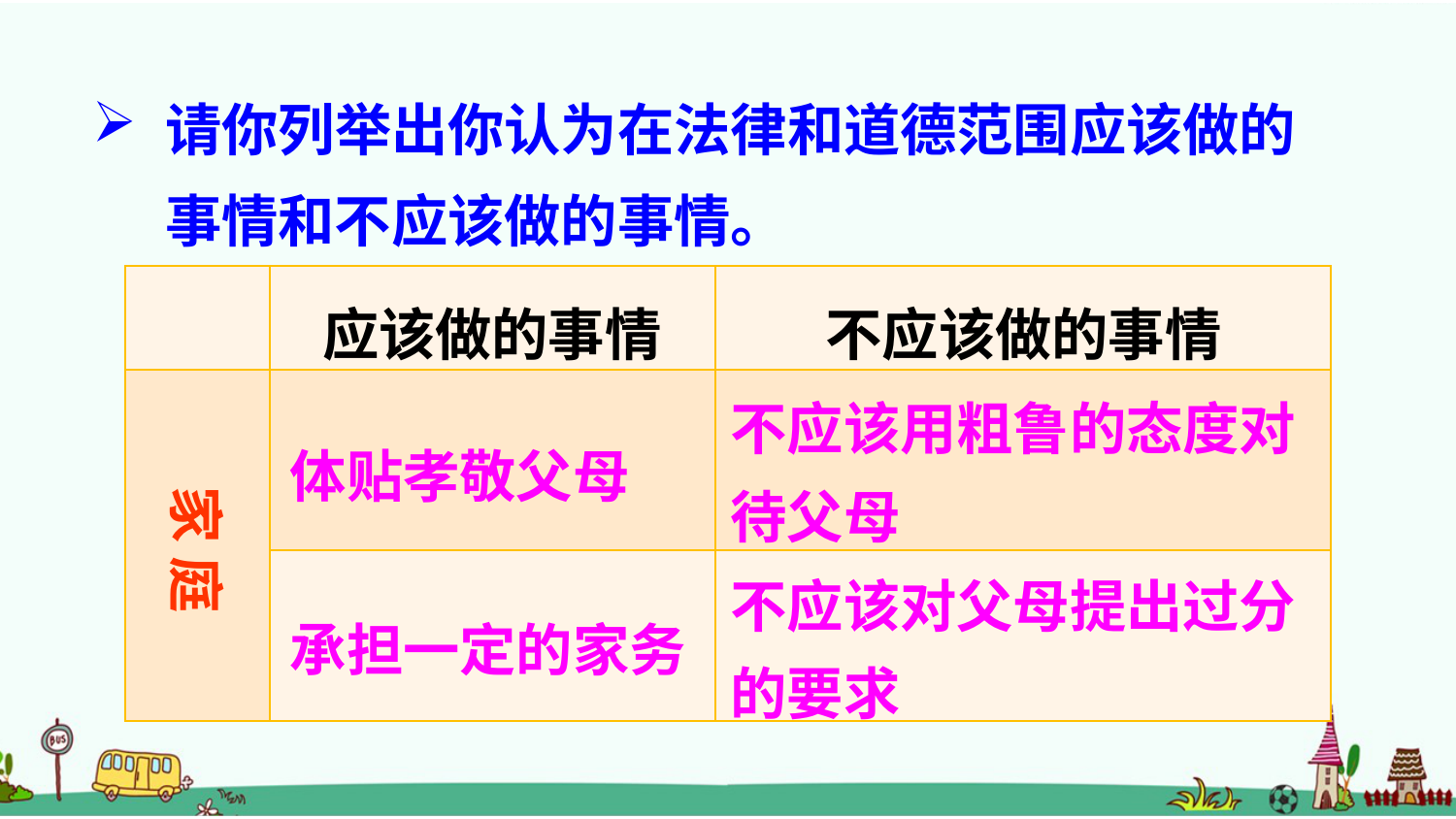

请你列举出你认为在法律和道德范围应该做的事情和不应该做的事情。
|  |  |  |
| --- | --- | --- |
|  |  |  |
|  |  |  |
应该做的事情
不应该做的事情
不应该用粗鲁的态度对待父母
体贴孝敬父母
家 庭
不应该对父母提出过分的要求
承担一定的家务